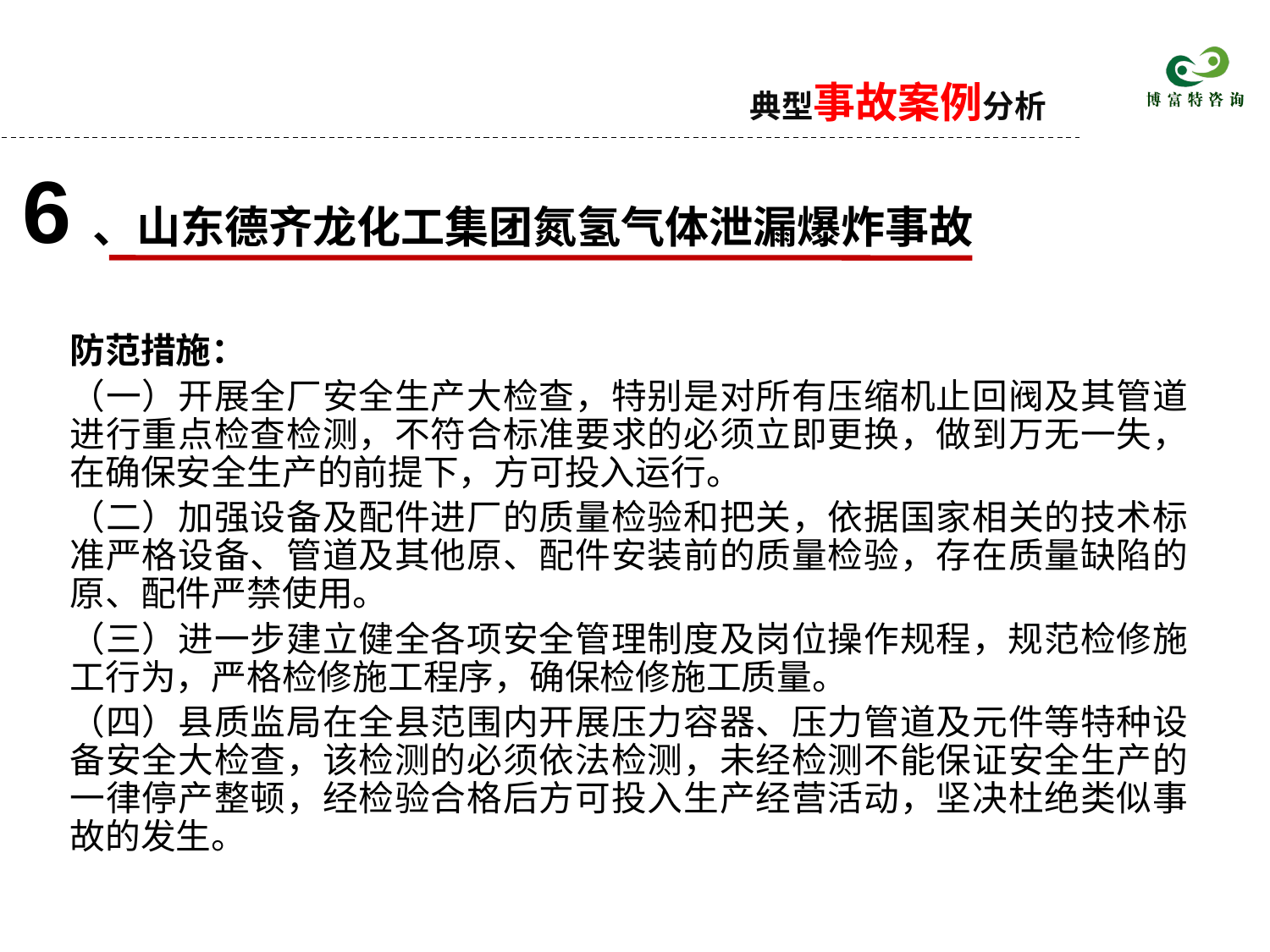

6、山东德齐龙化工集团氮氢气体泄漏爆炸事故
防范措施：
（一）开展全厂安全生产大检查，特别是对所有压缩机止回阀及其管道进行重点检查检测，不符合标准要求的必须立即更换，做到万无一失，在确保安全生产的前提下，方可投入运行。
（二）加强设备及配件进厂的质量检验和把关，依据国家相关的技术标准严格设备、管道及其他原、配件安装前的质量检验，存在质量缺陷的原、配件严禁使用。
（三）进一步建立健全各项安全管理制度及岗位操作规程，规范检修施工行为，严格检修施工程序，确保检修施工质量。
（四）县质监局在全县范围内开展压力容器、压力管道及元件等特种设备安全大检查，该检测的必须依法检测，未经检测不能保证安全生产的一律停产整顿，经检验合格后方可投入生产经营活动，坚决杜绝类似事故的发生。